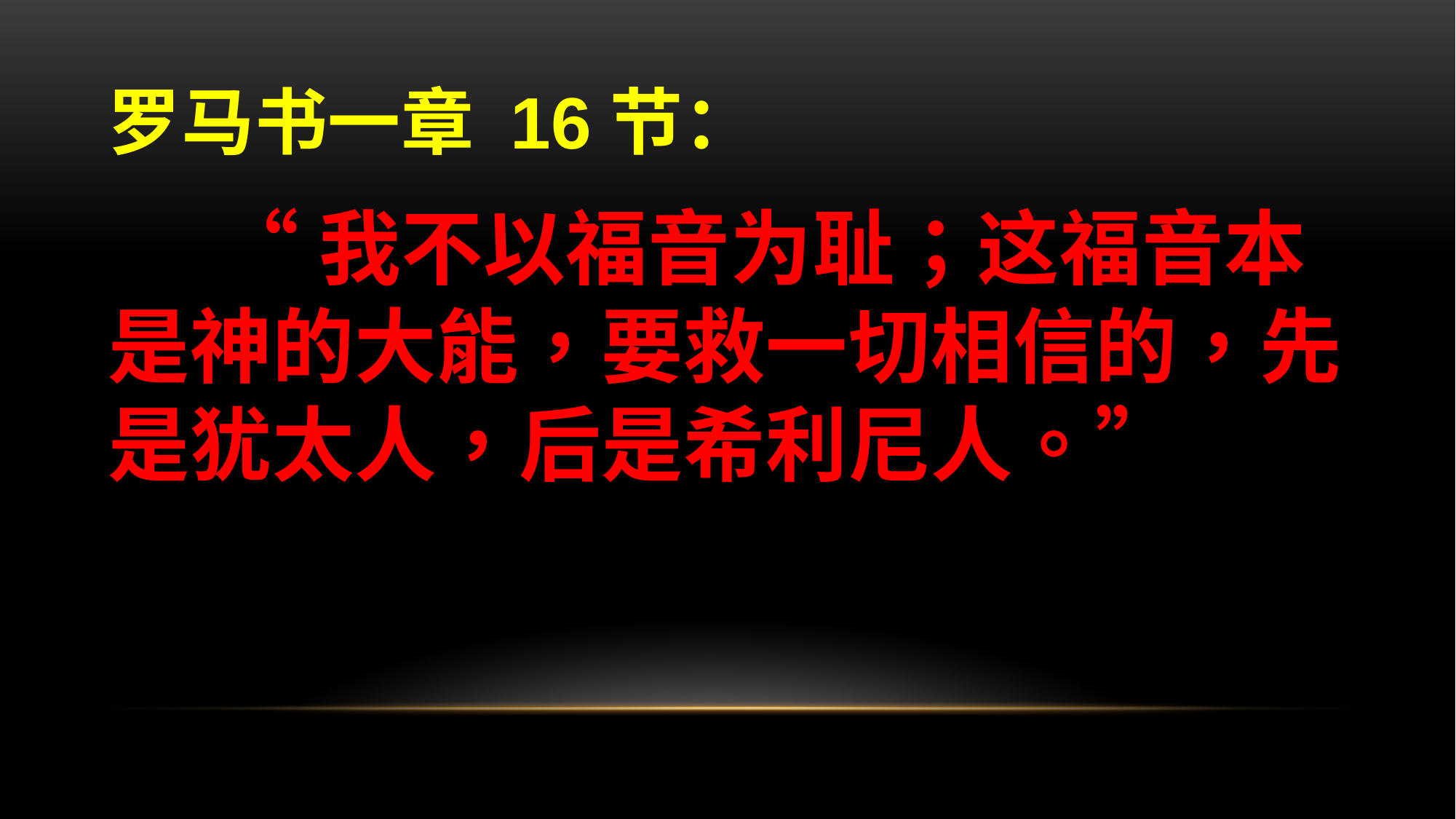

# 罗马书一章 16节：
	“我不以福音为耻；这福音本是神的大能，要救一切相信的，先是犹太人，后是希利尼人。”